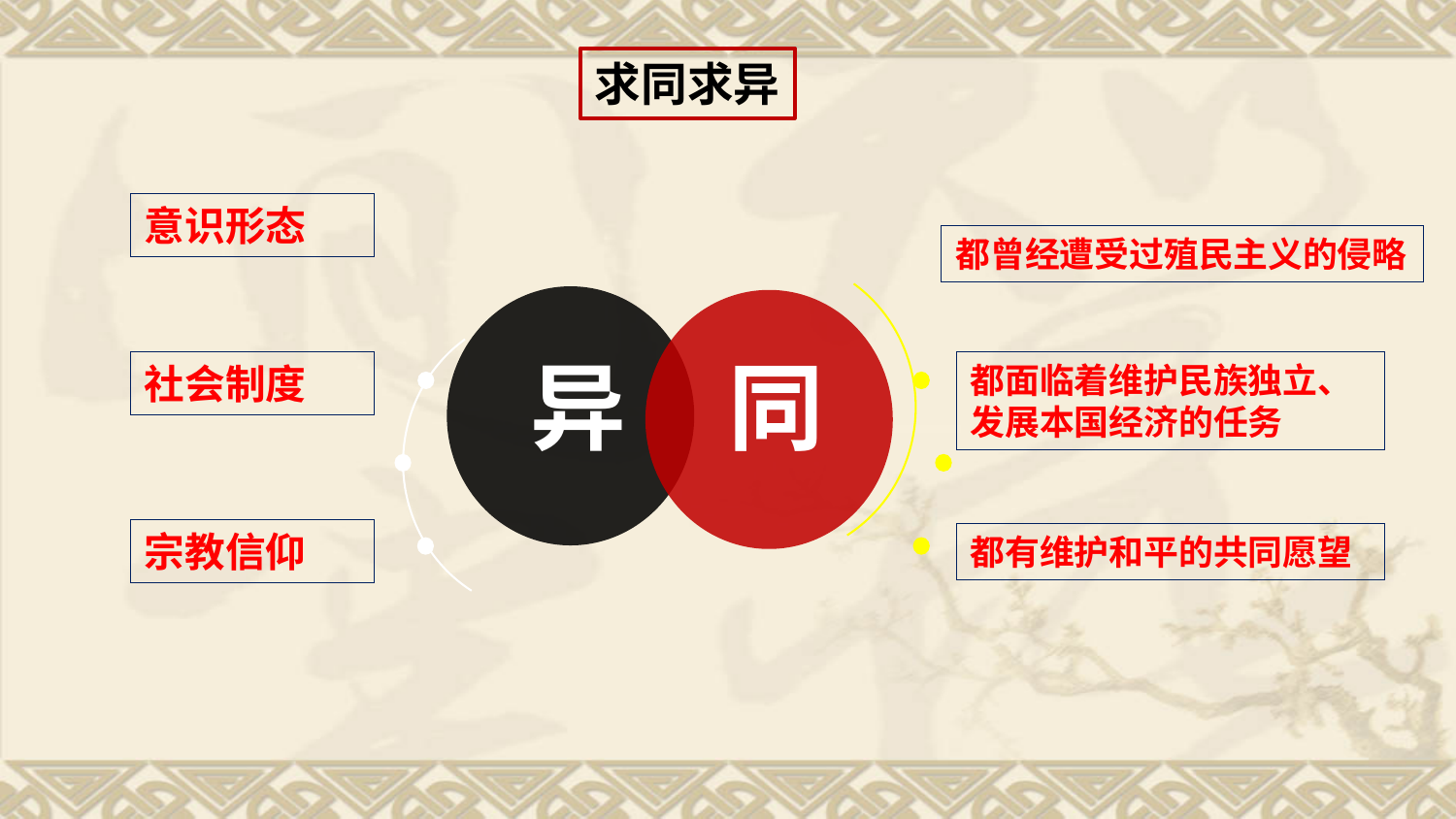

求同求异
意识形态
都曾经遭受过殖民主义的侵略

异
同
社会制度
都面临着维护民族独立、
发展本国经济的任务

宗教信仰
都有维护和平的共同愿望